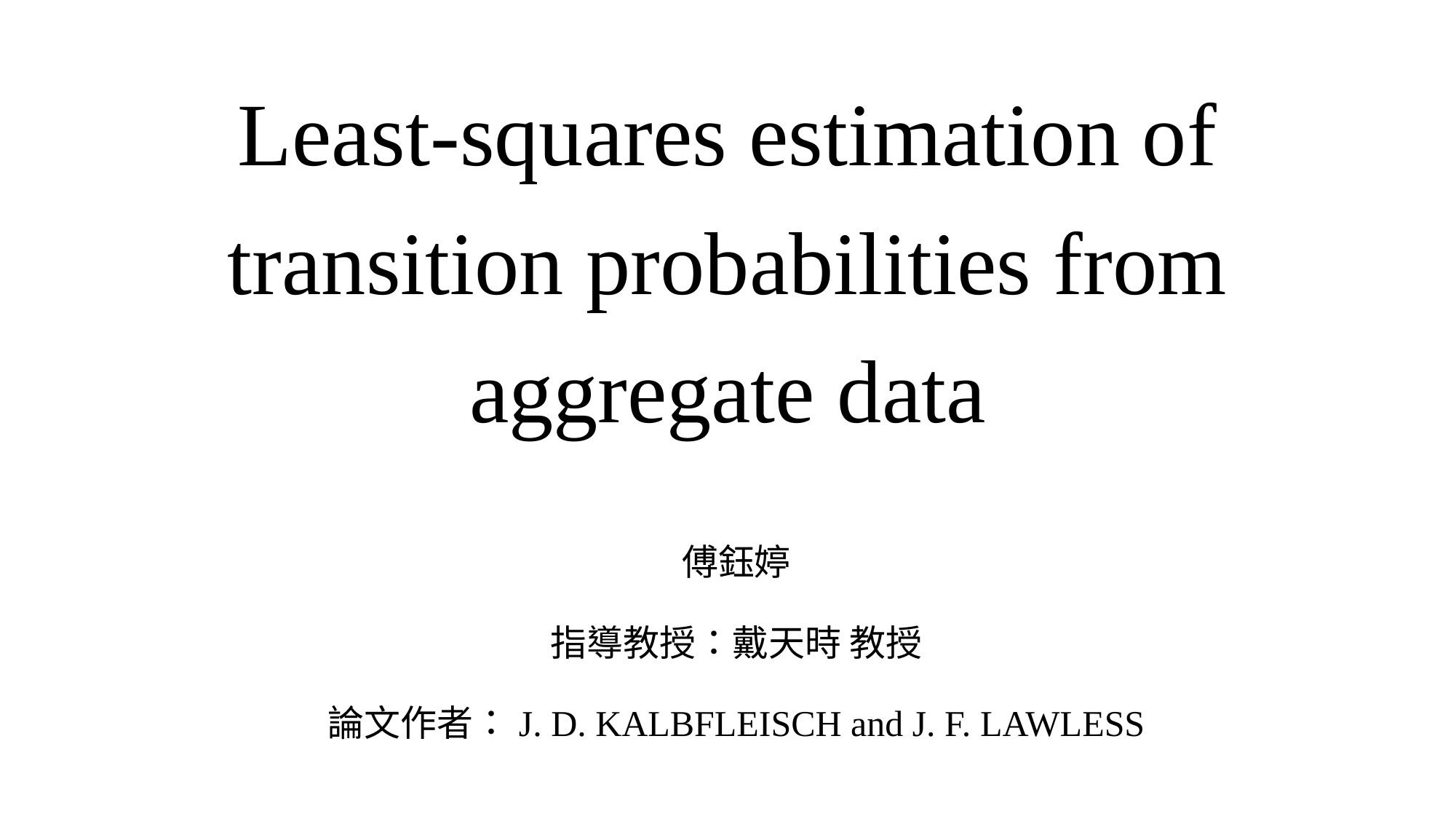

# Least-squares estimation of transition probabilities from aggregate data
傅鈺婷
指導教授：戴天時 教授
論文作者：J. D. KALBFLEISCH and J. F. LAWLESS